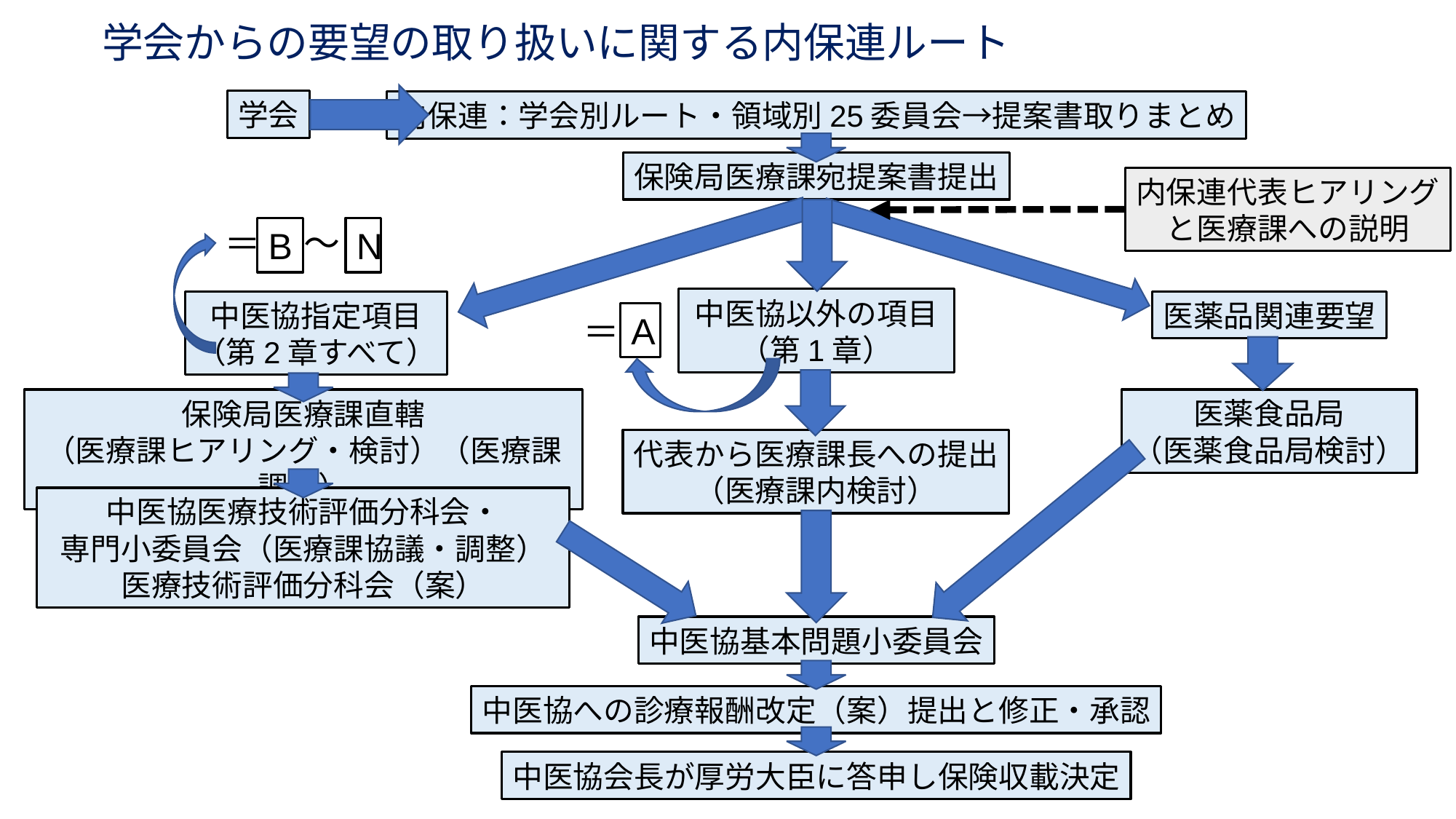

# 学会からの要望の取り扱いに関する内保連ルート

学会
内保連：学会別ルート・領域別25委員会→提案書取りまとめ

保険局医療課宛提案書提出
内保連代表ヒアリング
と医療課への説明

中医協以外の項目
（第1章）
中医協指定項目
（第2章すべて）
医薬品関連要望

保険局医療課直轄
（医療課ヒアリング・検討）（医療課調整）
医薬食品局
（医薬食品局検討）

代表から医療課長への提出
（医療課内検討）

中医協医療技術評価分科会・
専門小委員会（医療課協議・調整）
医療技術評価分科会（案）

中医協基本問題小委員会

中医協への診療報酬改定（案）提出と修正・承認

中医協会長が厚労大臣に答申し保険収載決定
～
＝
N
B

A
＝